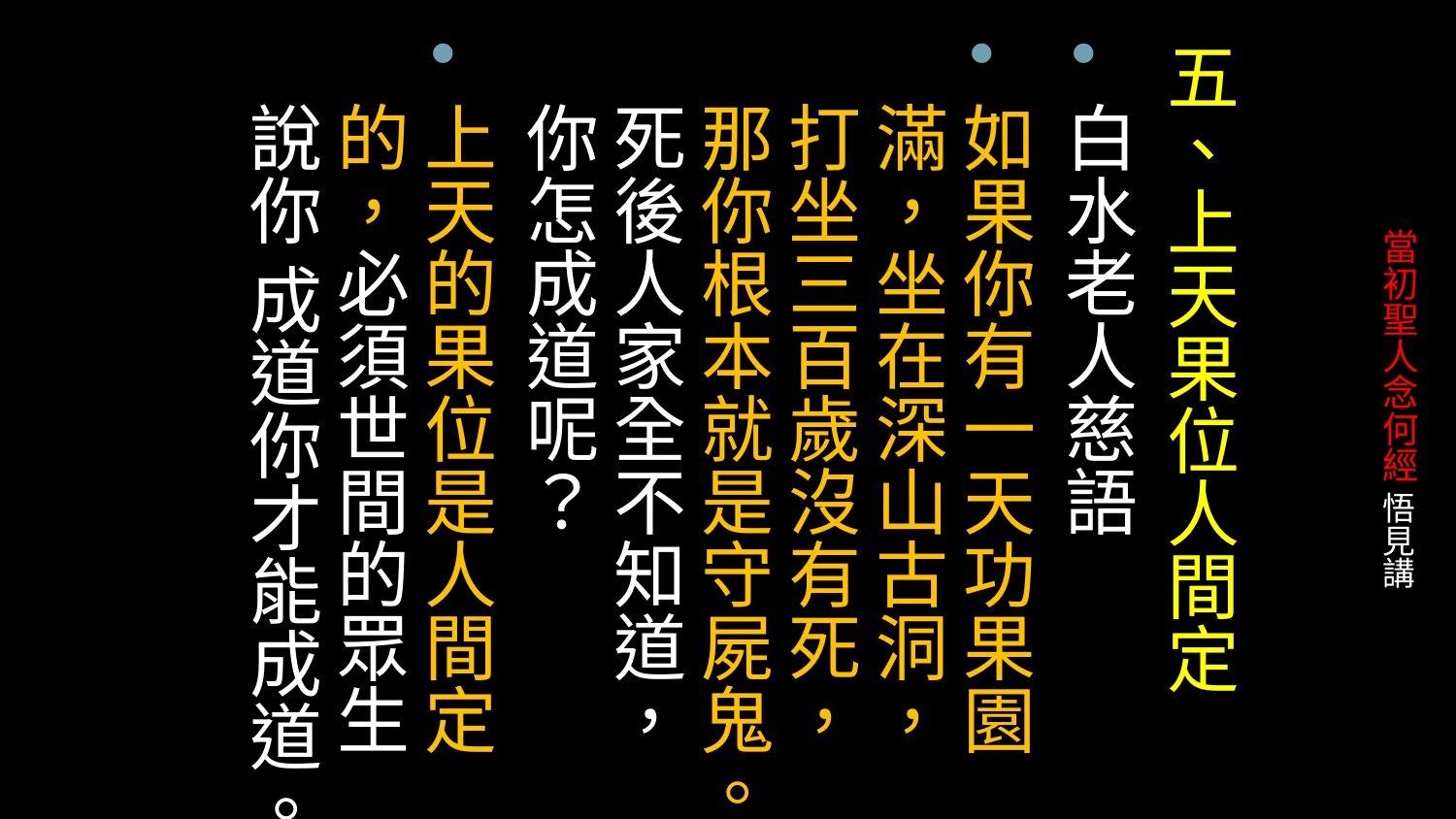

五、上天果位人間定
白水老人慈語
如果你有一天功果園滿，坐在深山古洞，打坐三百歲沒有死，那你根本就是守屍鬼。死後人家全不知道，你怎成道呢？
上天的果位是人間定的，必須世間的眾生說你 成道你才能成道。

# 當初聖人念何經 悟見講